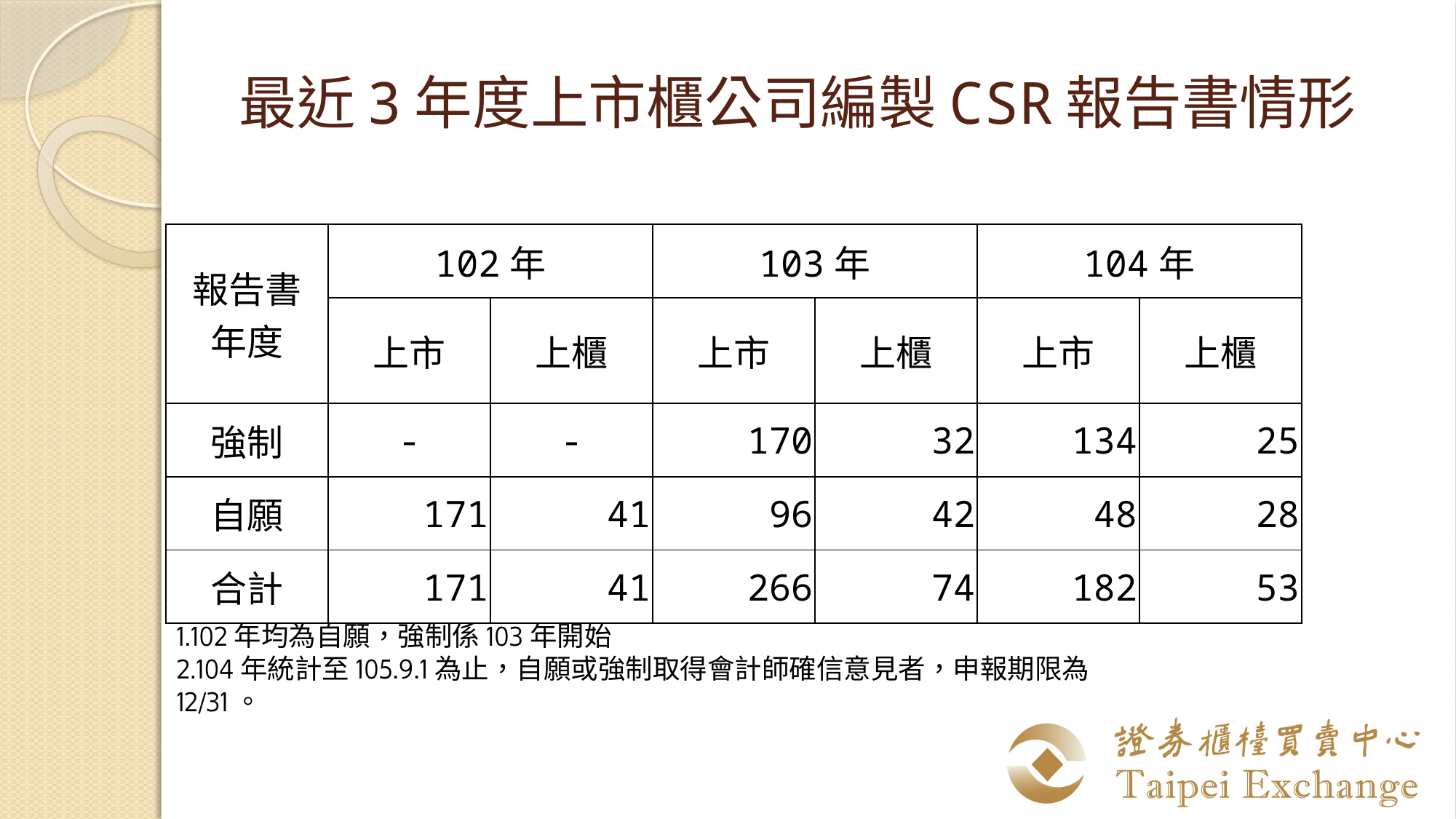

# 最近3年度上市櫃公司編製CSR報告書情形
| 報告書 年度 | 102年 |  | 103年 |  | 104年 |  |
| --- | --- | --- | --- | --- | --- | --- |
|  | 上市 | 上櫃 | 上市 | 上櫃 | 上市 | 上櫃 |
| 強制 | - | - | 170 | 32 | 134 | 25 |
| 自願 | 171 | 41 | 96 | 42 | 48 | 28 |
| 合計 | 171 | 41 | 266 | 74 | 182 | 53 |
1.102年均為自願，強制係103年開始
2.104年統計至105.9.1為止，自願或強制取得會計師確信意見者，申報期限為12/31。